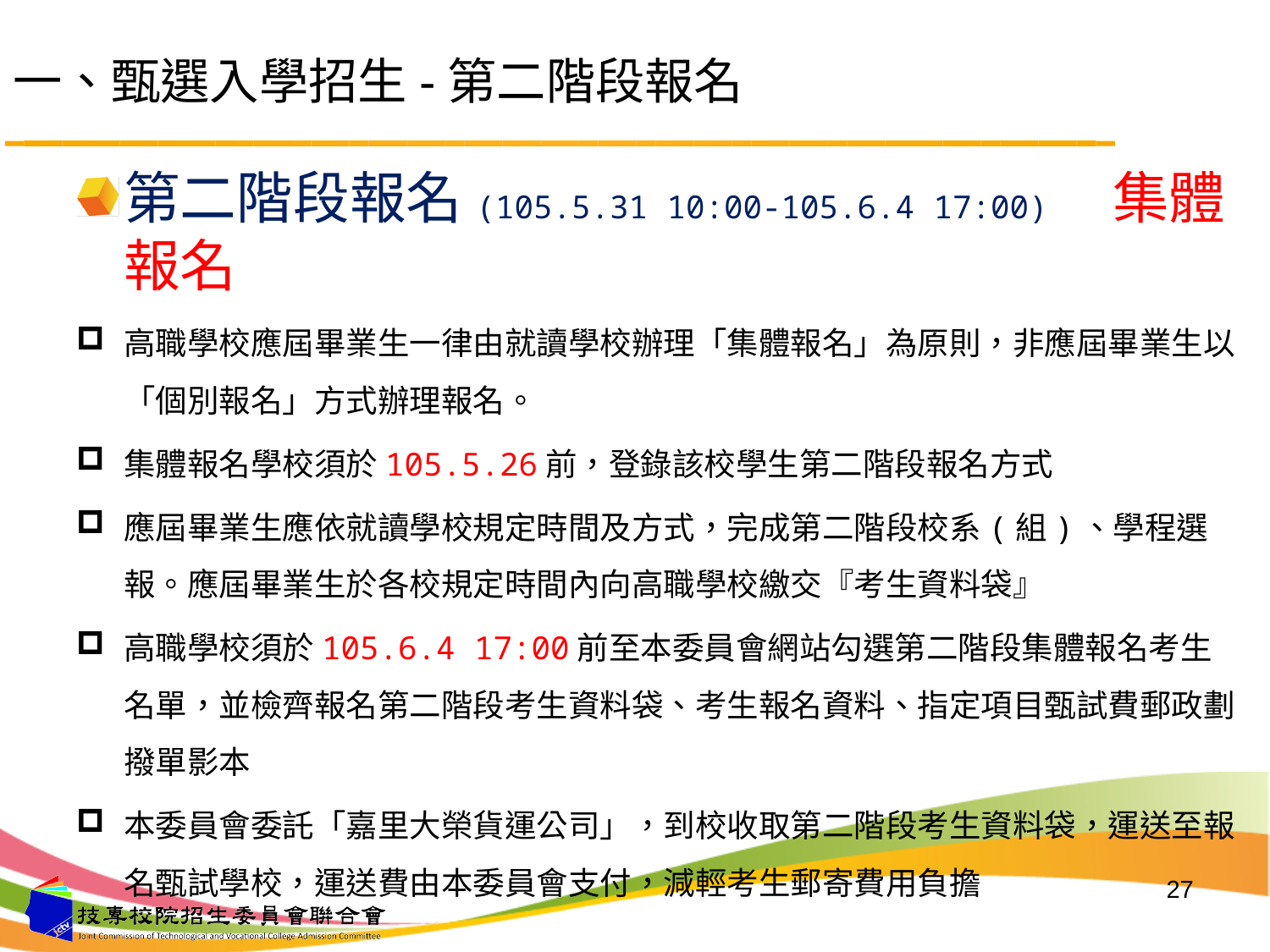

# 一、甄選入學招生-第二階段報名
第二階段報名(105.5.31 10:00-105.6.4 17:00)   集體報名
高職學校應屆畢業生一律由就讀學校辦理「集體報名」為原則，非應屆畢業生以「個別報名」方式辦理報名。
集體報名學校須於105.5.26前，登錄該校學生第二階段報名方式
應屆畢業生應依就讀學校規定時間及方式，完成第二階段校系(組)、學程選報。應屆畢業生於各校規定時間內向高職學校繳交『考生資料袋』
高職學校須於105.6.4 17:00前至本委員會網站勾選第二階段集體報名考生名單，並檢齊報名第二階段考生資料袋、考生報名資料、指定項目甄試費郵政劃撥單影本
本委員會委託「嘉里大榮貨運公司」，到校收取第二階段考生資料袋，運送至報名甄試學校，運送費由本委員會支付，減輕考生郵寄費用負擔
27